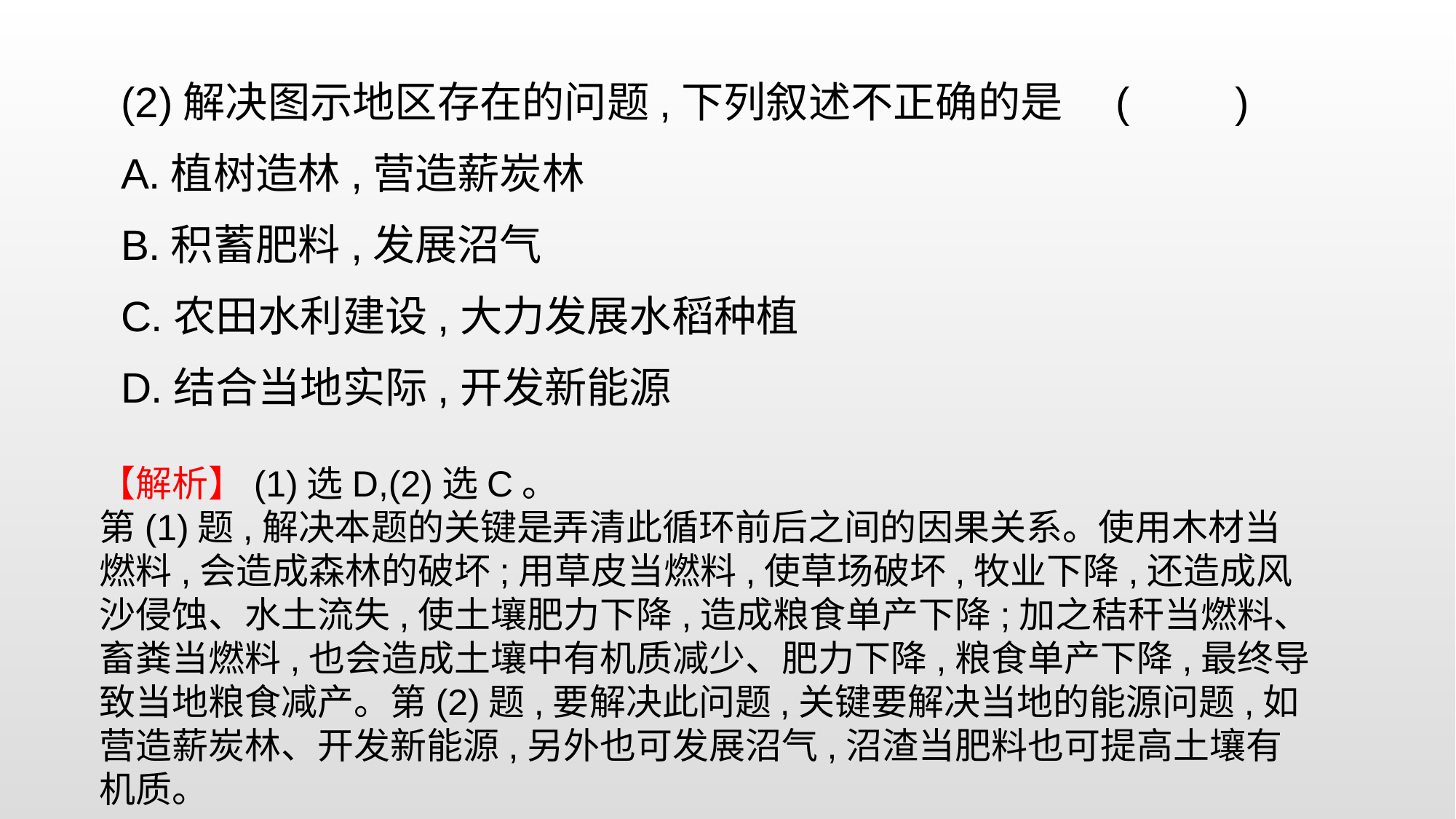

(2)解决图示地区存在的问题,下列叙述不正确的是　(　　)
A.植树造林,营造薪炭林
B.积蓄肥料,发展沼气
C.农田水利建设,大力发展水稻种植
D.结合当地实际,开发新能源
【解析】(1)选D,(2)选C。
第(1)题,解决本题的关键是弄清此循环前后之间的因果关系。使用木材当燃料,会造成森林的破坏;用草皮当燃料,使草场破坏,牧业下降,还造成风沙侵蚀、水土流失,使土壤肥力下降,造成粮食单产下降;加之秸秆当燃料、畜粪当燃料,也会造成土壤中有机质减少、肥力下降,粮食单产下降,最终导致当地粮食减产。第(2)题,要解决此问题,关键要解决当地的能源问题,如营造薪炭林、开发新能源,另外也可发展沼气,沼渣当肥料也可提高土壤有机质。